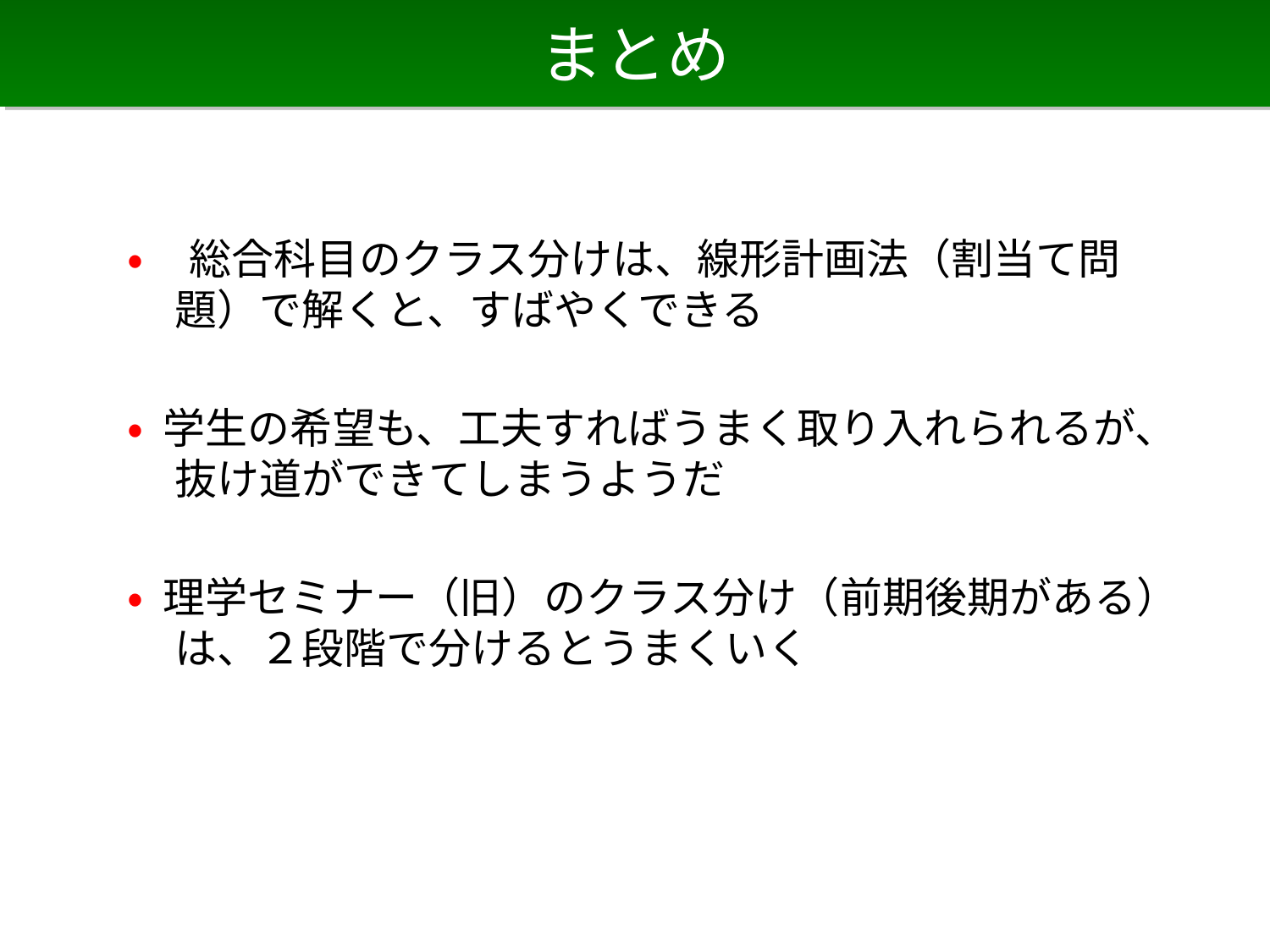

# まとめ
• 総合科目のクラス分けは、線形計画法（割当て問題）で解くと、すばやくできる

• 学生の希望も、工夫すればうまく取り入れられるが、抜け道ができてしまうようだ

• 理学セミナー（旧）のクラス分け（前期後期がある）は、２段階で分けるとうまくいく